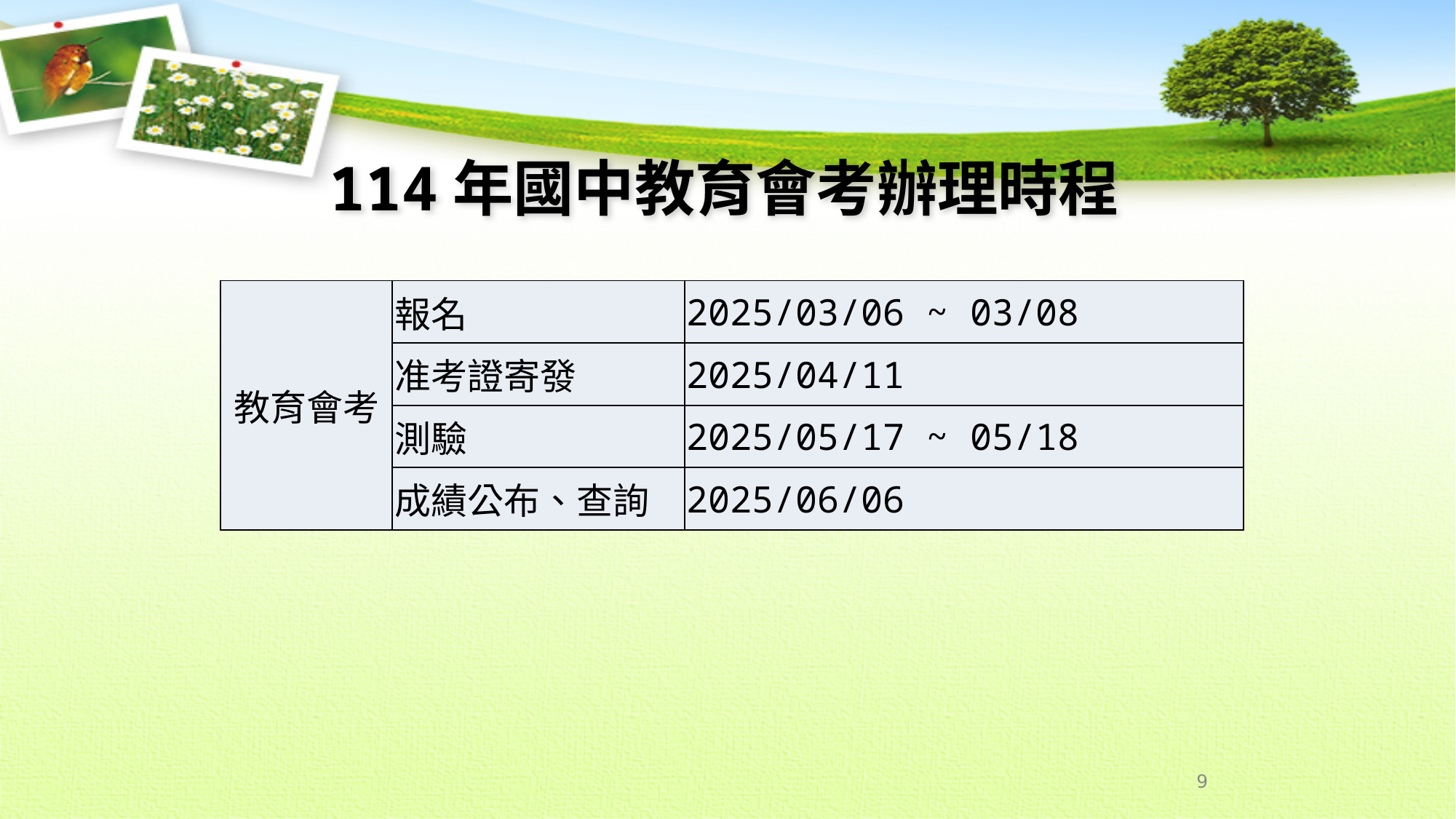

114年國中教育會考辦理時程
| 教育會考 | 報名 | 2025/03/06 ~ 03/08 |
| --- | --- | --- |
|  | 准考證寄發 | 2025/04/11 |
|  | 測驗 | 2025/05/17 ~ 05/18 |
|  | 成績公布、查詢 | 2025/06/06 |
9